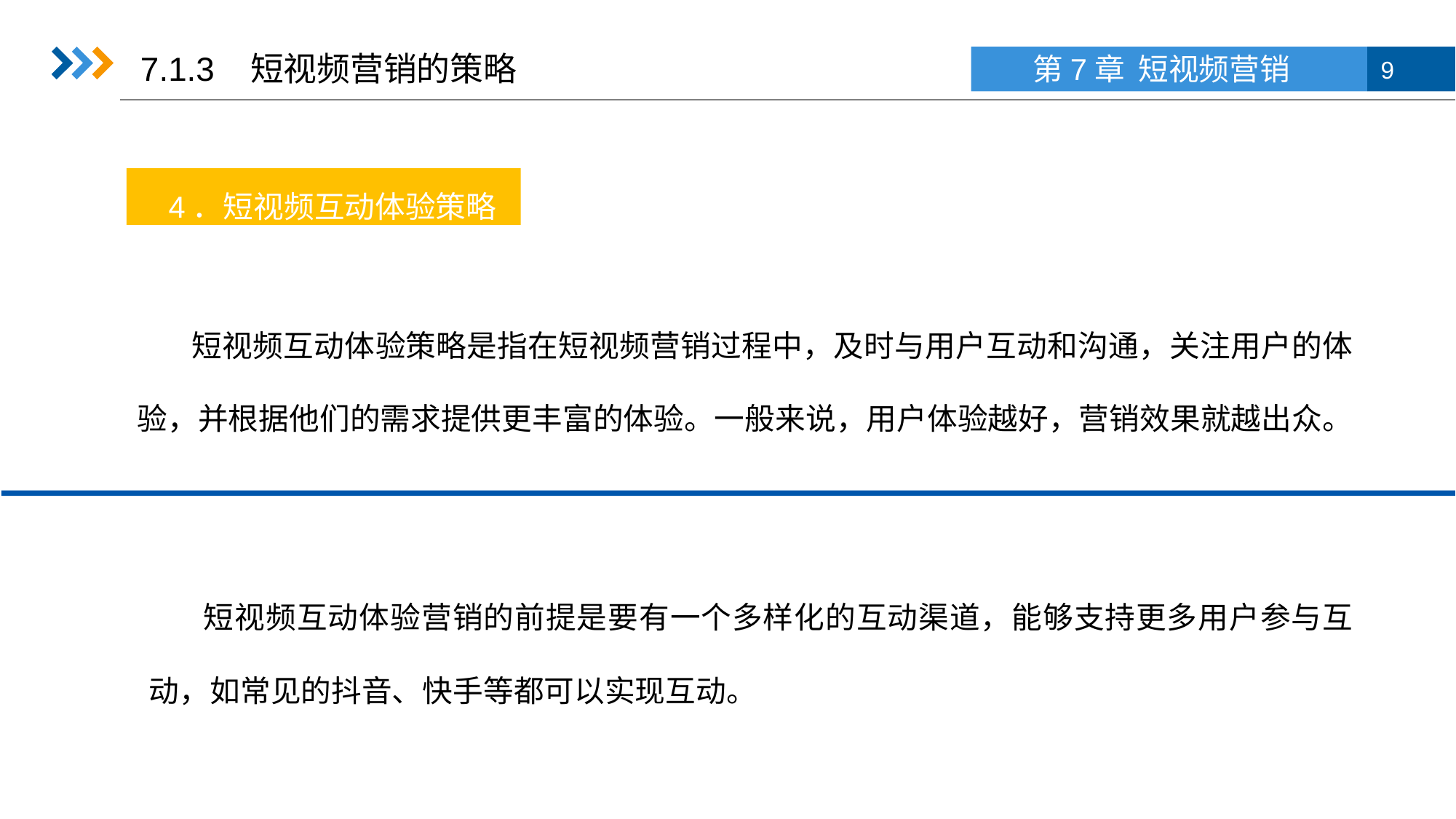

7.1.3   短视频营销的策略
4．短视频互动体验策略
短视频互动体验策略是指在短视频营销过程中，及时与用户互动和沟通，关注用户的体验，并根据他们的需求提供更丰富的体验。一般来说，用户体验越好，营销效果就越出众。

短视频互动体验营销的前提是要有一个多样化的互动渠道，能够支持更多用户参与互动，如常见的抖音、快手等都可以实现互动。